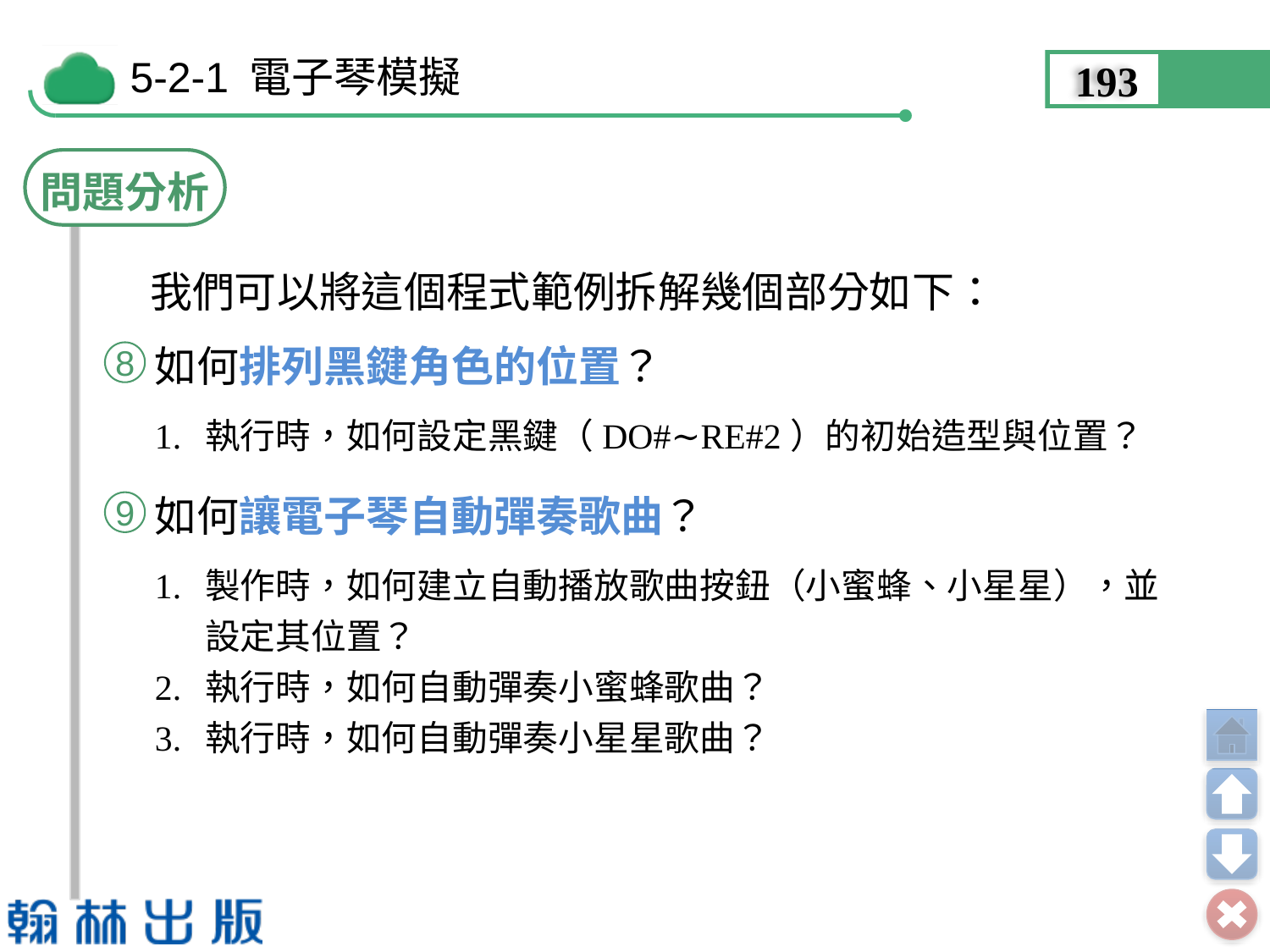

193
問題分析

我們可以將這個程式範例拆解幾個部分如下：
如何排列黑鍵角色的位置？
8
1.	執行時，如何設定黑鍵（DO#∼RE#2）的初始造型與位置？
如何讓電子琴自動彈奏歌曲？
9
1.	製作時，如何建立自動播放歌曲按鈕（小蜜蜂、小星星），並設定其位置？
2.	執行時，如何自動彈奏小蜜蜂歌曲？
3.	執行時，如何自動彈奏小星星歌曲？